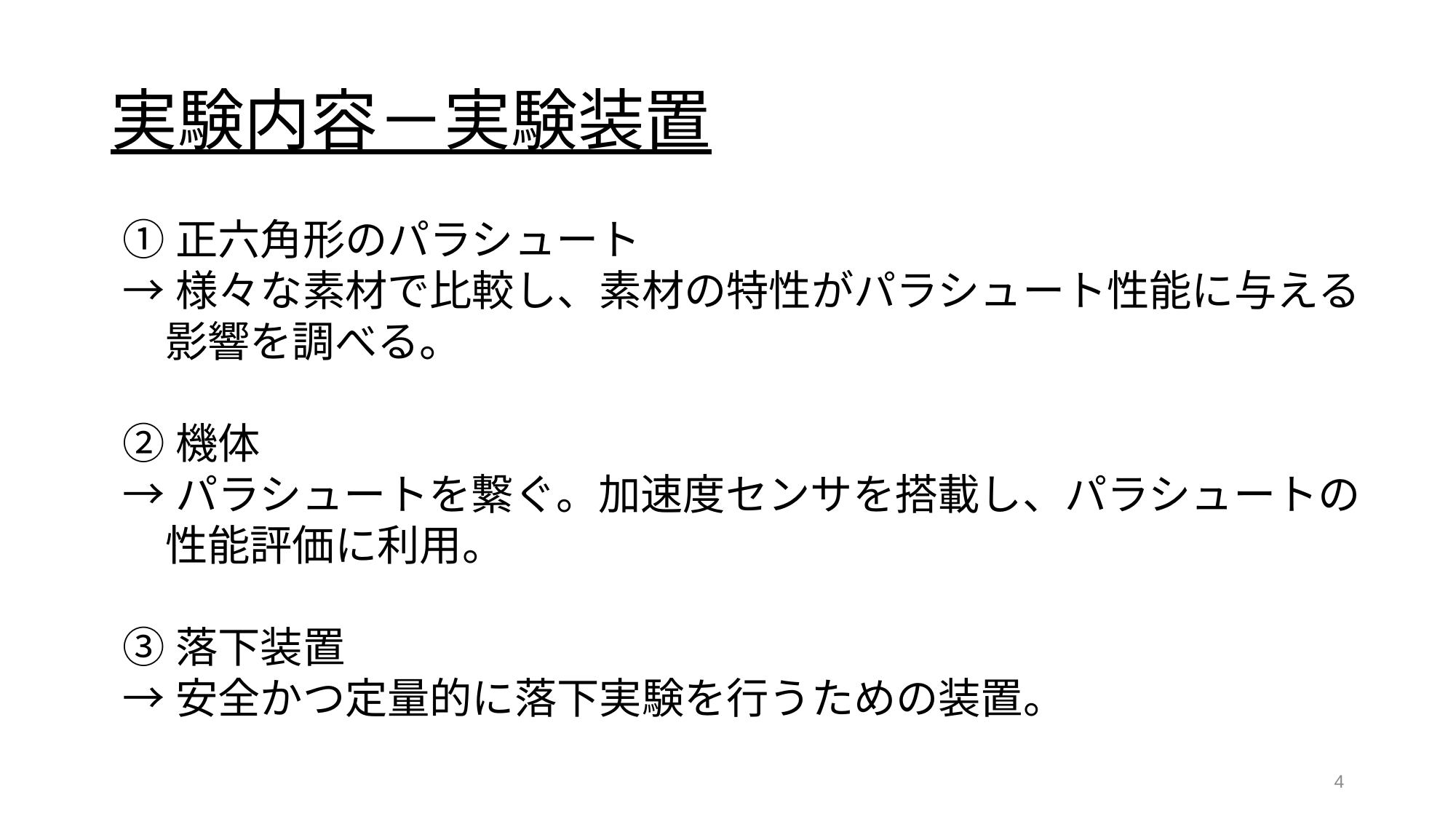

# 実験内容－実験装置
①正六角形のパラシュート
→様々な素材で比較し、素材の特性がパラシュート性能に与える
　影響を調べる。

②機体
→パラシュートを繋ぐ。加速度センサを搭載し、パラシュートの
　性能評価に利用。

③落下装置
→安全かつ定量的に落下実験を行うための装置。
4